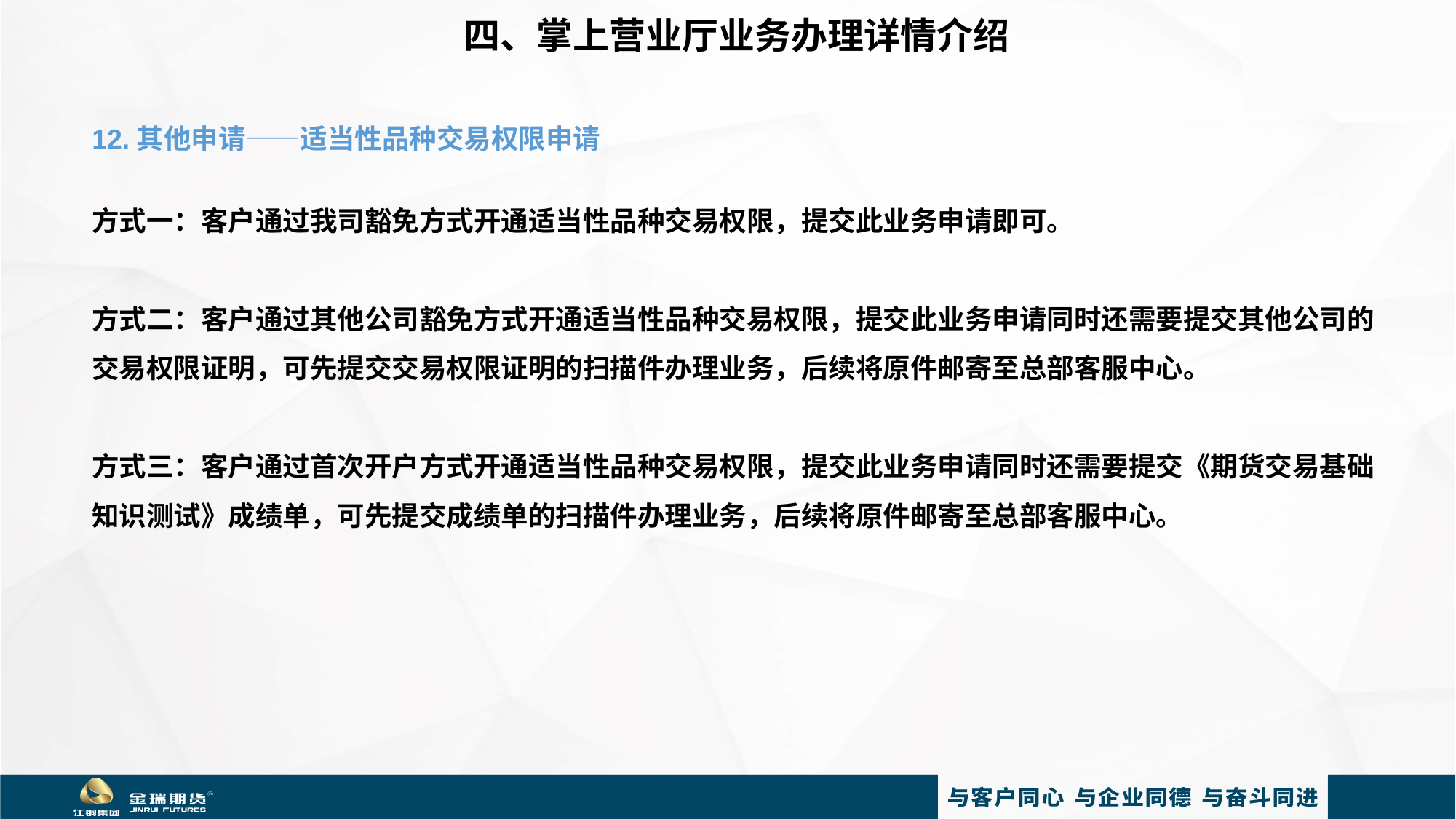

四、掌上营业厅业务办理详情介绍

12.其他申请——适当性品种交易权限申请

方式一：客户通过我司豁免方式开通适当性品种交易权限，提交此业务申请即可。

方式二：客户通过其他公司豁免方式开通适当性品种交易权限，提交此业务申请同时还需要提交其他公司的
交易权限证明，可先提交交易权限证明的扫描件办理业务，后续将原件邮寄至总部客服中心。

方式三：客户通过首次开户方式开通适当性品种交易权限，提交此业务申请同时还需要提交《期货交易基础知识测试》成绩单，可先提交成绩单的扫描件办理业务，后续将原件邮寄至总部客服中心。